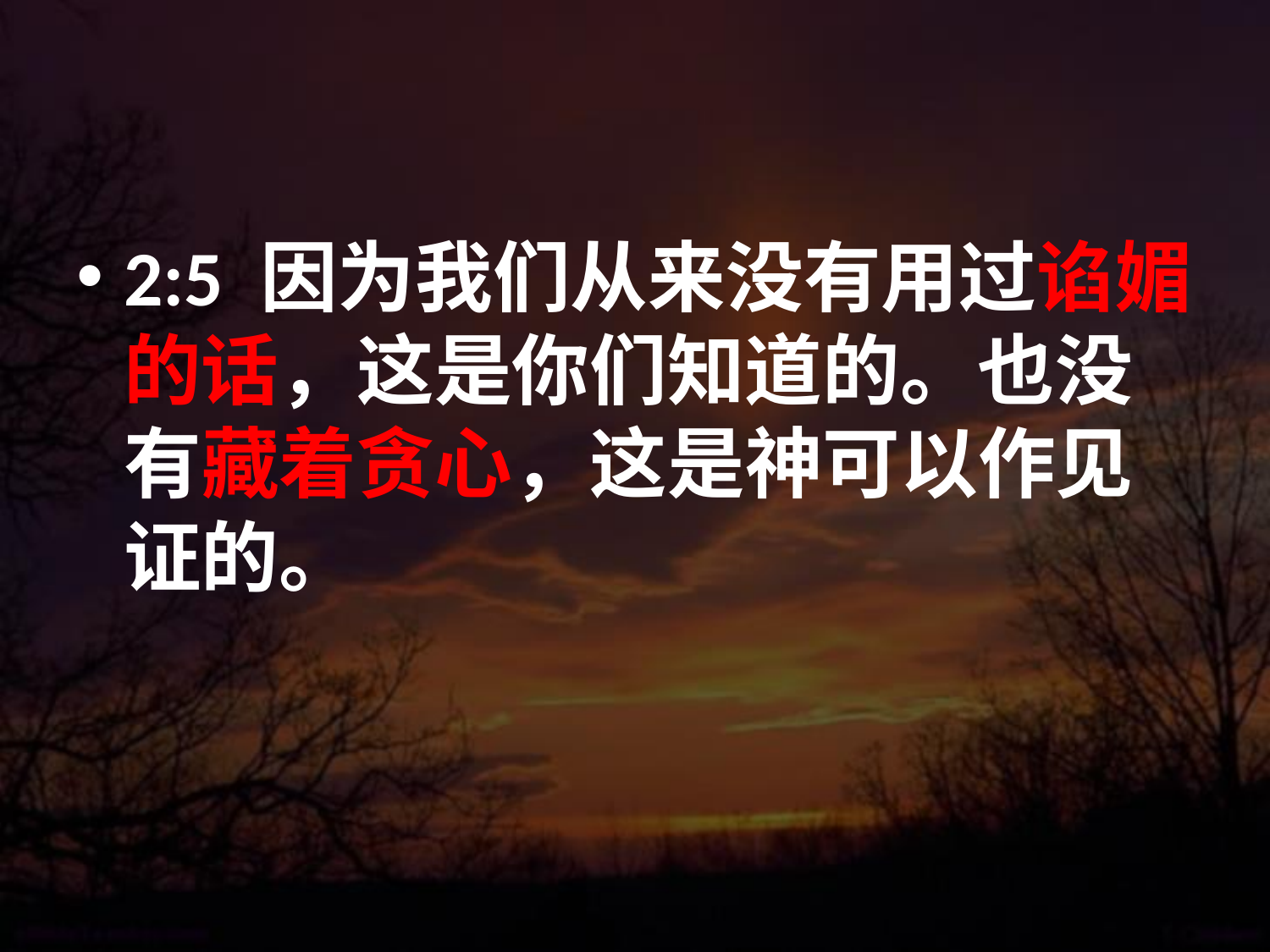

#
2:5 因为我们从来没有用过谄媚的话，这是你们知道的。也没有藏着贪心，这是神可以作见证的。